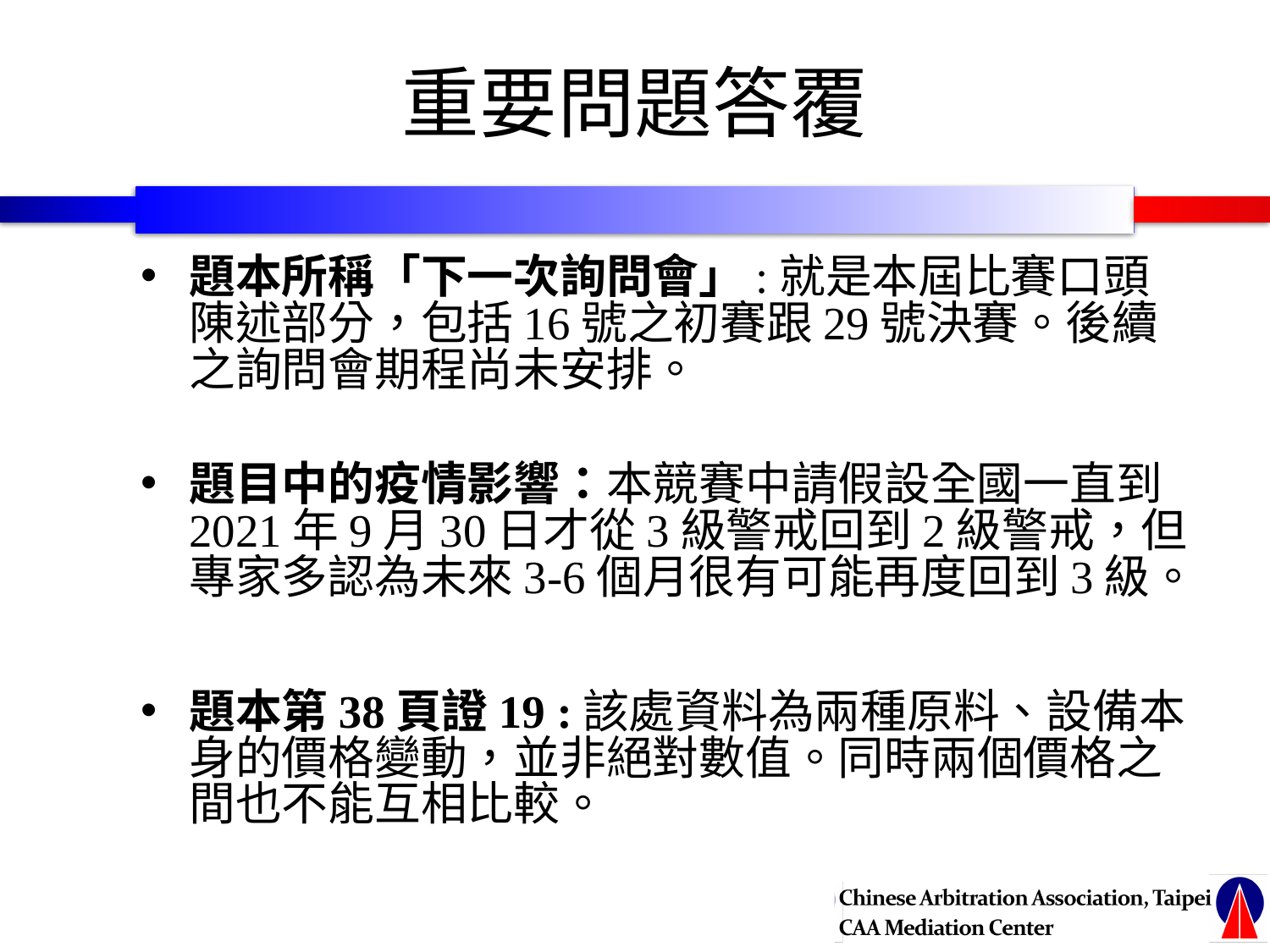

# 重要問題答覆
題本所稱「下一次詢問會」:就是本屆比賽口頭陳述部分，包括16號之初賽跟29號決賽。後續之詢問會期程尚未安排。

題目中的疫情影響：本競賽中請假設全國一直到2021年9月30日才從3級警戒回到2級警戒，但專家多認為未來3-6個月很有可能再度回到3級。

題本第38頁證19 :該處資料為兩種原料、設備本身的價格變動，並非絕對數值。同時兩個價格之間也不能互相比較。